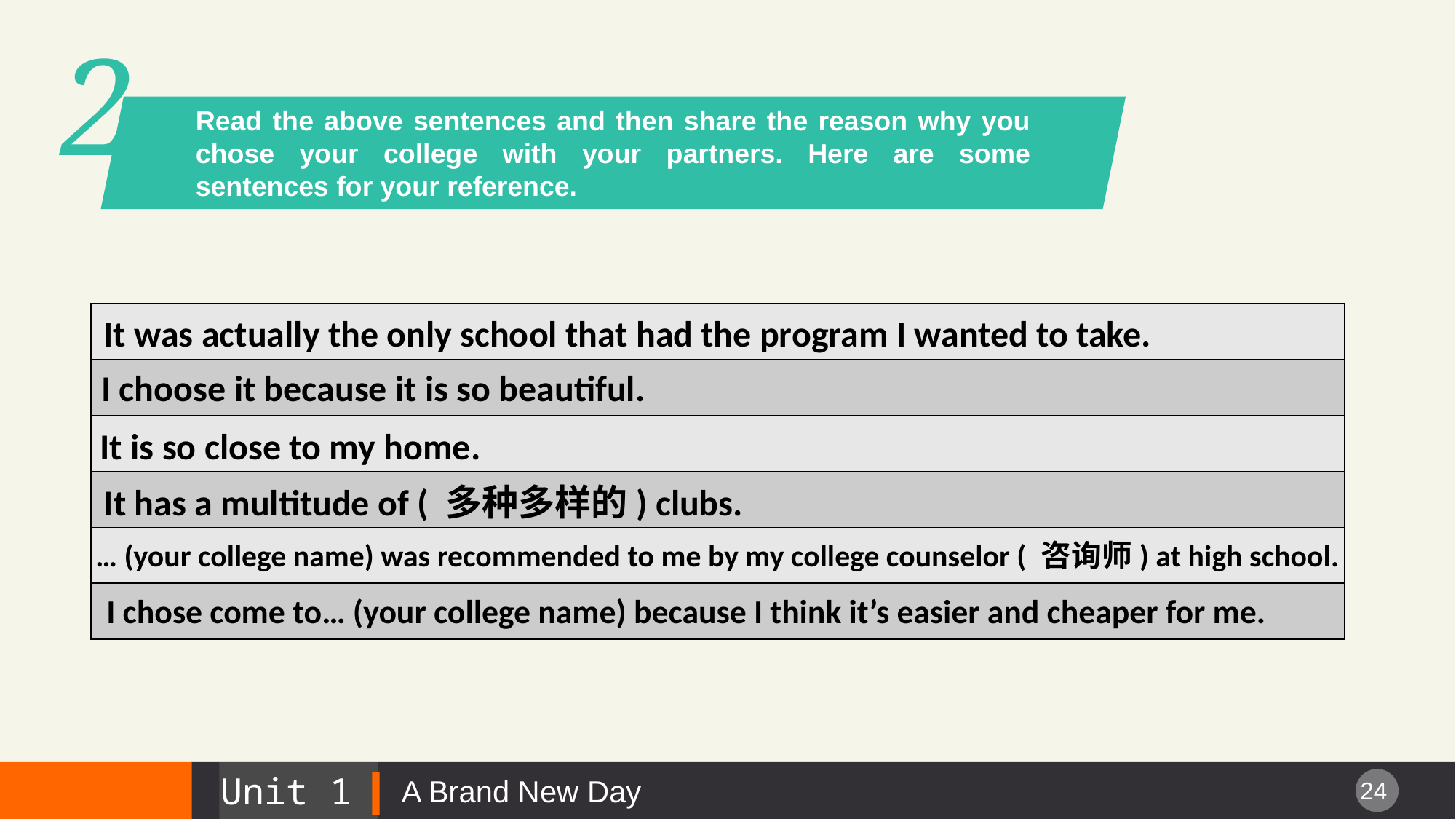

2
Read the above sentences and then share the reason why you chose your college with your partners. Here are some sentences for your reference.
|  |
| --- |
|  |
|  |
|  |
|  |
|  |
It was actually the only school that had the program I wanted to take.
I choose it because it is so beautiful.
It is so close to my home.
It has a multitude of ( 多种多样的) clubs.
… (your college name) was recommended to me by my college counselor ( 咨询师) at high school.
I chose come to… (your college name) because I think it’s easier and cheaper for me.